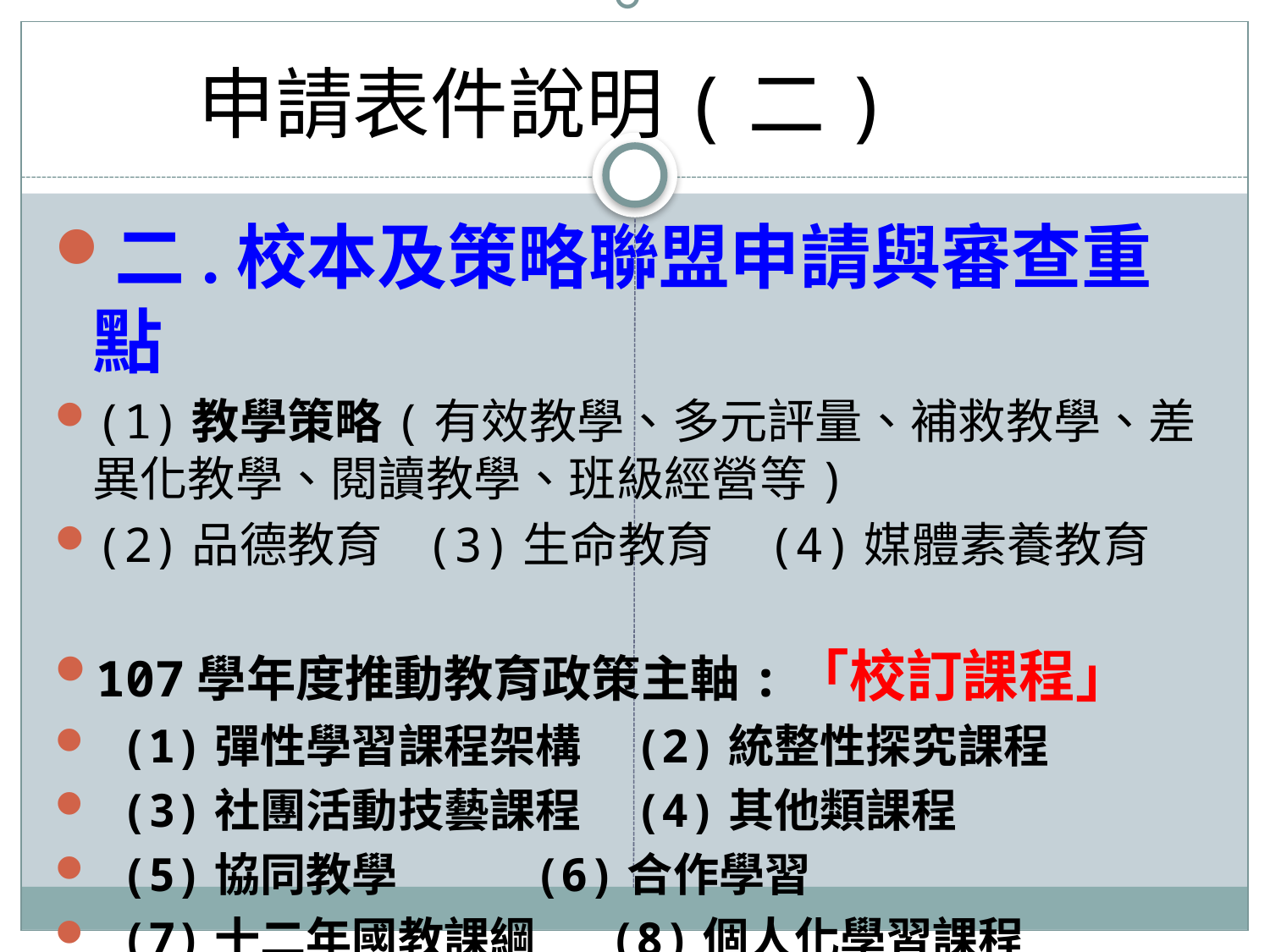

。
# 申請表件說明(二)
二.校本及策略聯盟申請與審查重點
(1)教學策略(有效教學、多元評量、補救教學、差異化教學、閱讀教學、班級經營等)
(2)品德教育   (3)生命教育    (4)媒體素養教育
107學年度推動教育政策主軸:「校訂課程」
 (1)彈性學習課程架構    (2)統整性探究課程
 (3)社團活動技藝課程    (4)其他類課程
 (5)協同教學            (6)合作學習
 (7)十二年國教課綱      (8)個人化學習課程